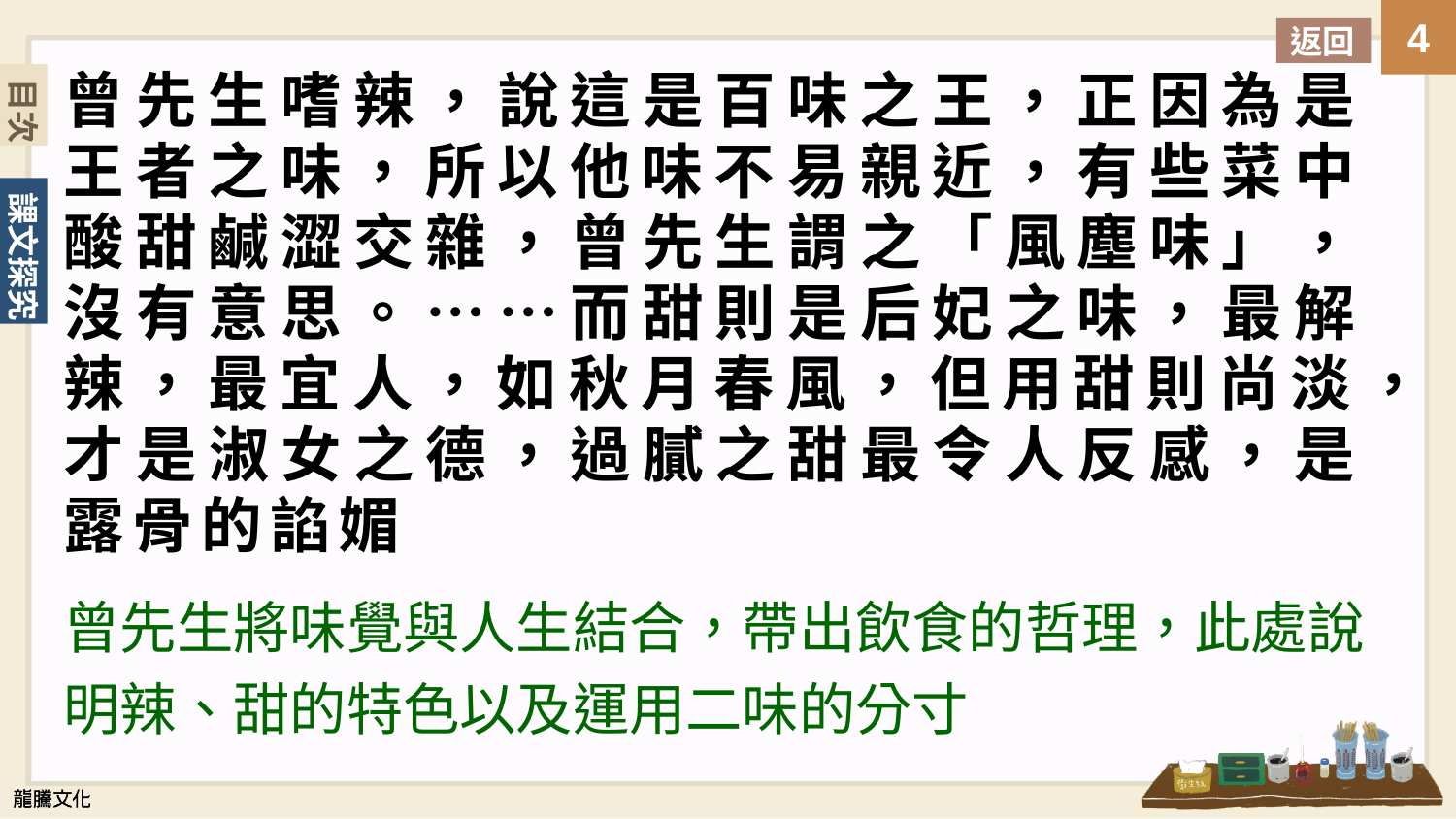

返回
曾先生嗜辣，說這是百味之王，正因為是王者之味，所以他味不易親近，有些菜中酸甜鹹澀交雜，曾先生謂之「風塵味」，沒有意思。……而甜則是后妃之味，最解辣，最宜人，如秋月春風，但用甜則尚淡，才是淑女之德，過膩之甜最令人反感，是露骨的諂媚
曾先生將味覺與人生結合，帶出飲食的哲理，此處說明辣、甜的特色以及運用二味的分寸